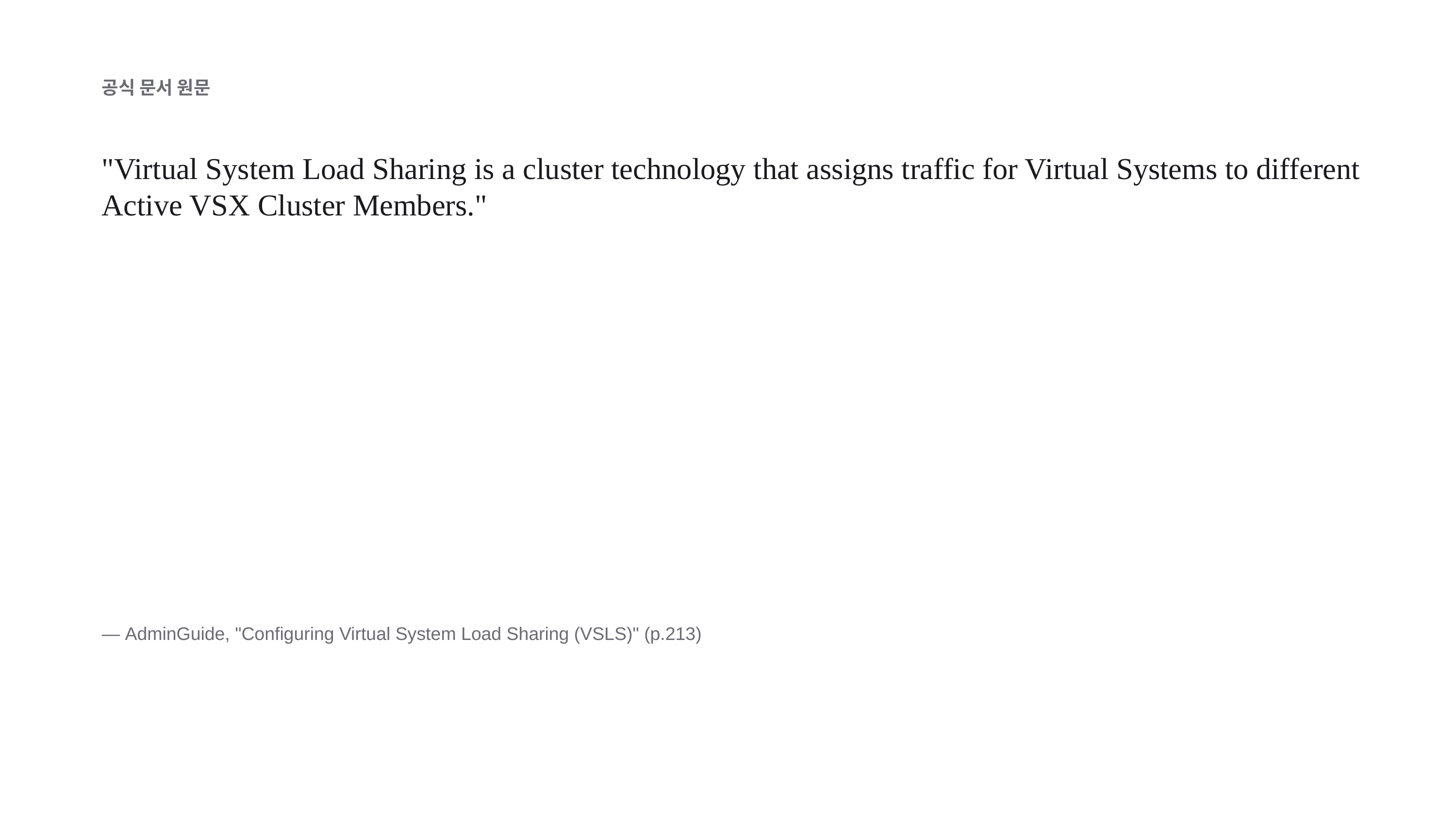

공식 문서 원문
"Virtual System Load Sharing is a cluster technology that assigns traffic for Virtual Systems to different Active VSX Cluster Members."
— AdminGuide, "Configuring Virtual System Load Sharing (VSLS)" (p.213)